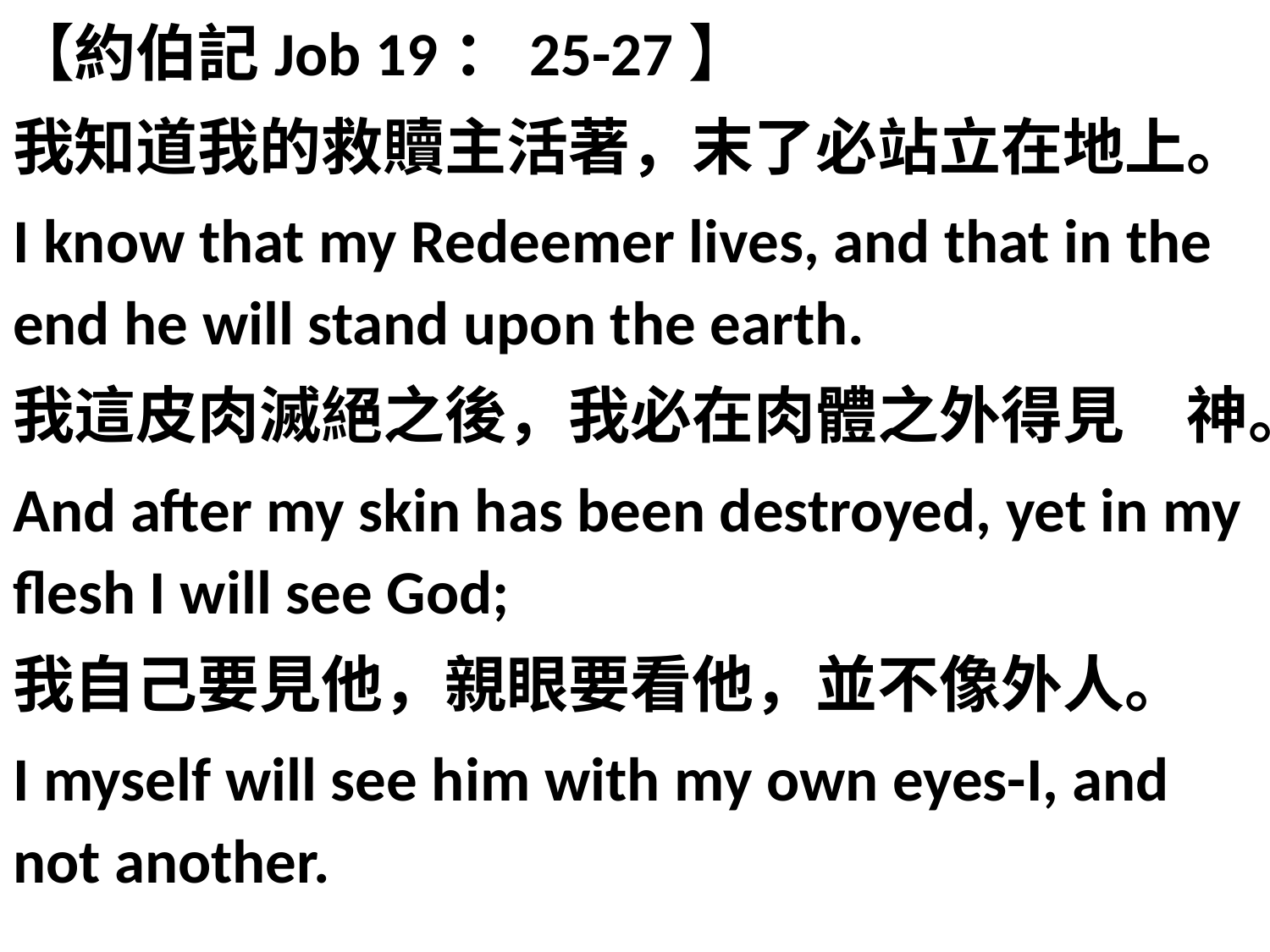

【約伯記Job 19：25-27】
我知道我的救贖主活著，末了必站立在地上。
I know that my Redeemer lives, and that in the end he will stand upon the earth.
我這皮肉滅絕之後，我必在肉體之外得見　神。
And after my skin has been destroyed, yet in my flesh I will see God;
我自己要見他，親眼要看他，並不像外人。
I myself will see him with my own eyes-I, and not another.